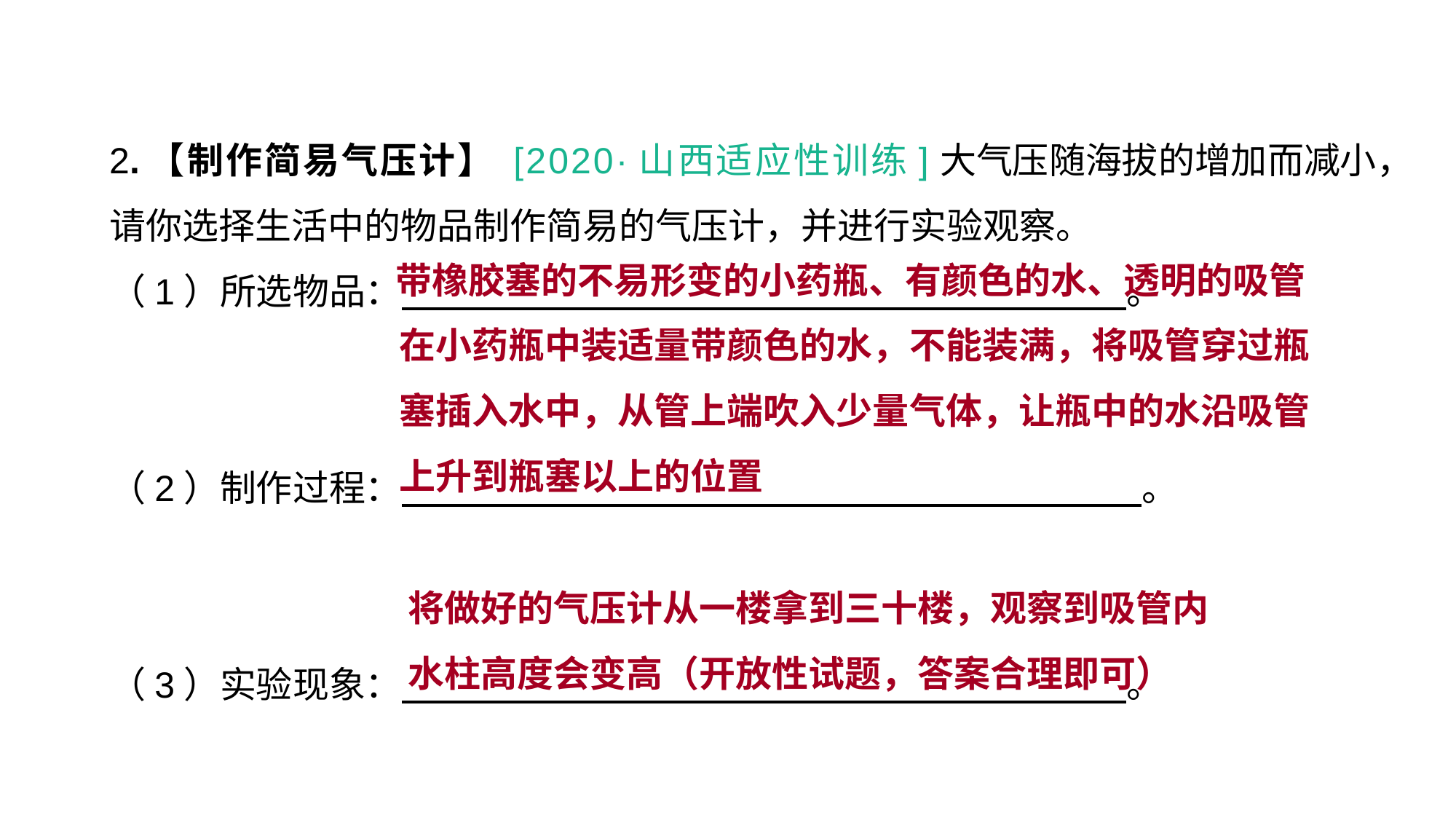

2.【制作简易气压计】 [2020·山西适应性训练]大气压随海拔的增加而减小，请你选择生活中的物品制作简易的气压计，并进行实验观察。
（1）所选物品：　                                                                                    。

（2）制作过程： 　                                                                           　 　。

（3）实验现象：                                                                                    　。
设计实验 拓展提升
带橡胶塞的不易形变的小药瓶、有颜色的水、透明的吸管
在小药瓶中装适量带颜色的水，不能装满，将吸管穿过瓶塞插入水中，从管上端吹入少量气体，让瓶中的水沿吸管上升到瓶塞以上的位置
将做好的气压计从一楼拿到三十楼，观察到吸管内水柱高度会变高（开放性试题，答案合理即可）